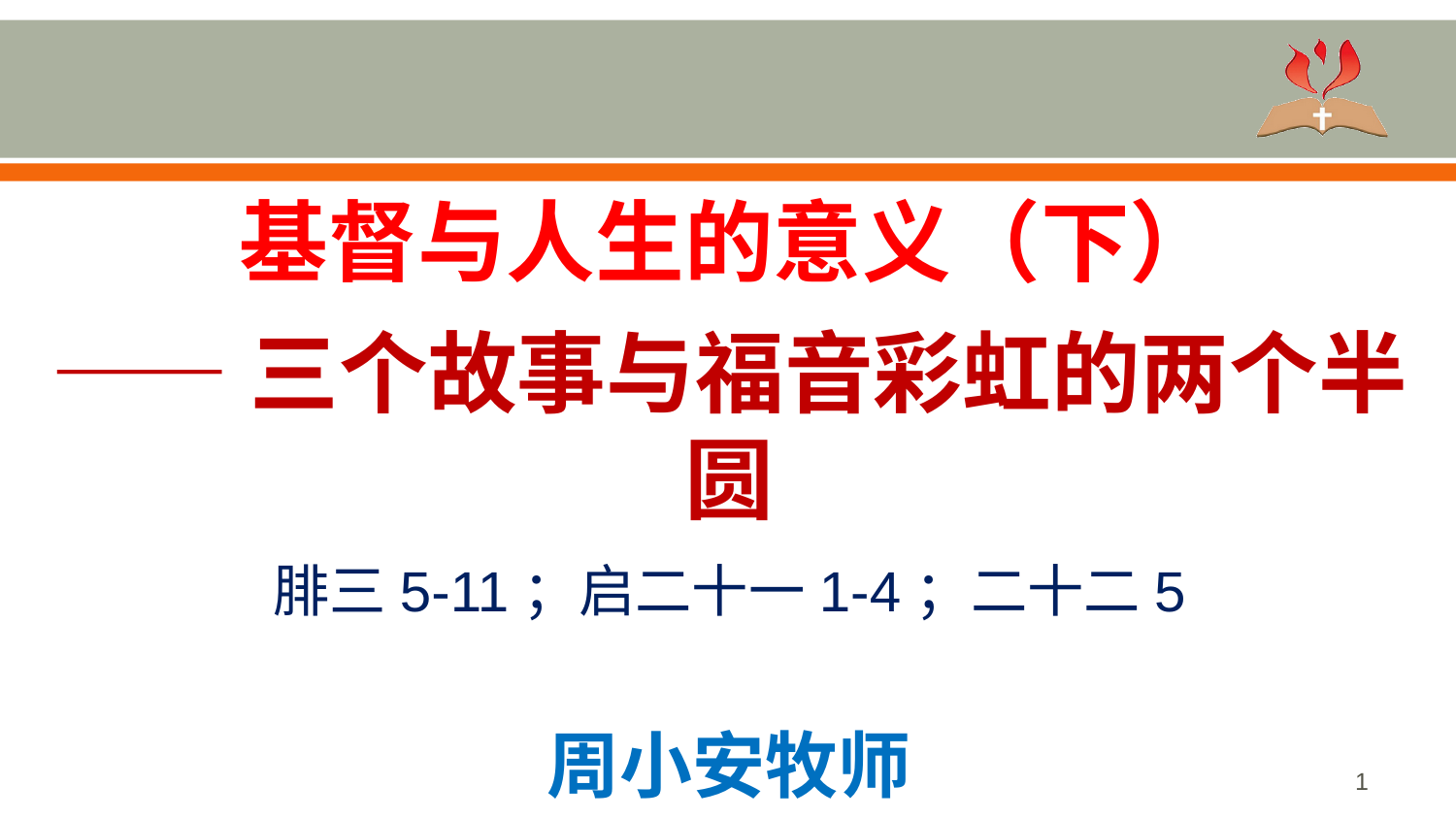

基督与人生的意义（下）
——三个故事与福音彩虹的两个半圆
腓三5-11；启二十一1-4；二十二5

周小安牧师
2026年3月28日

1